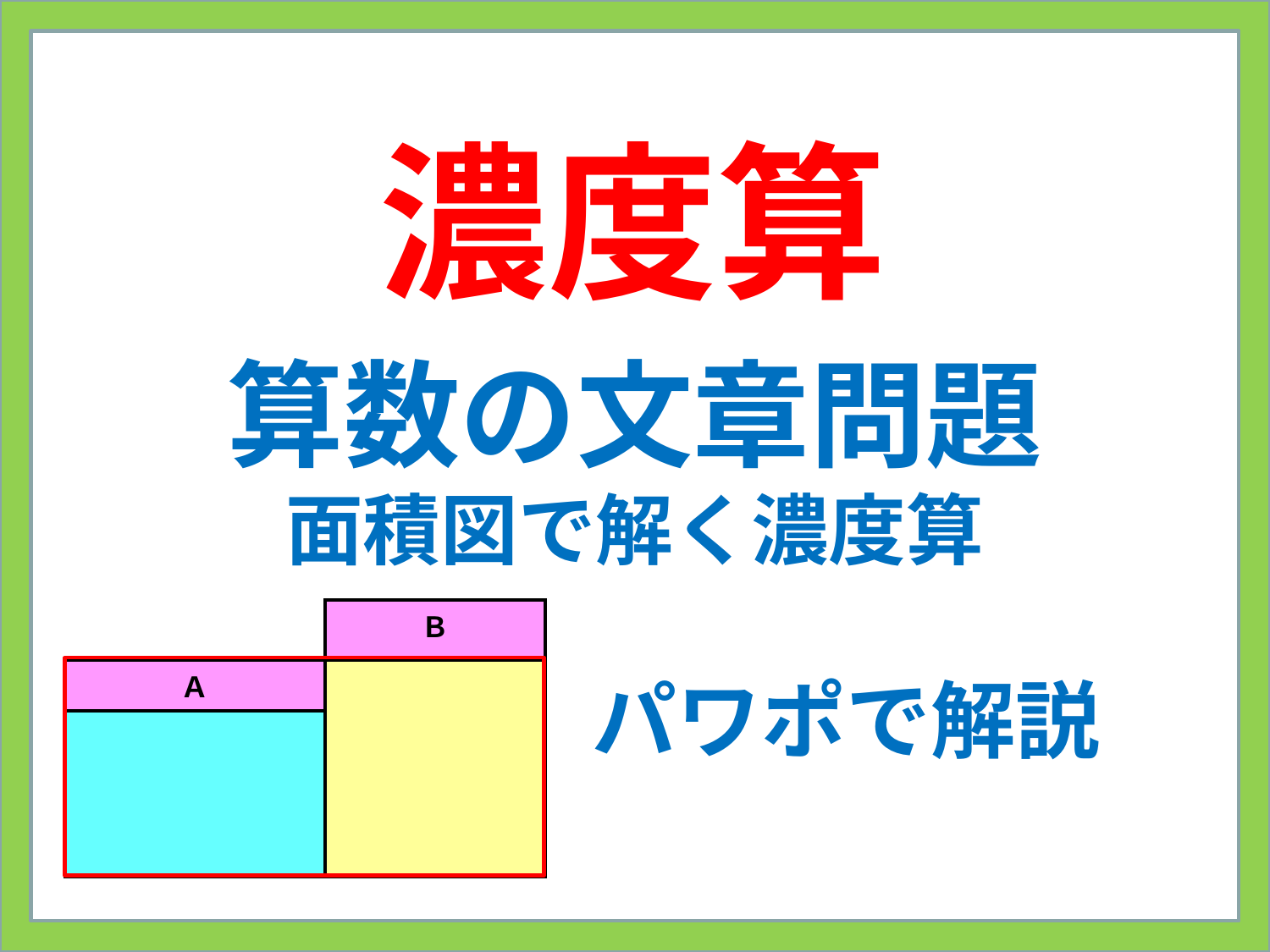

# 濃度算
算数の文章問題
面積図で解く濃度算

　　　　　パワポで解説
|  | Ｂ |
| --- | --- |
| Ａ |  |
|  |  |